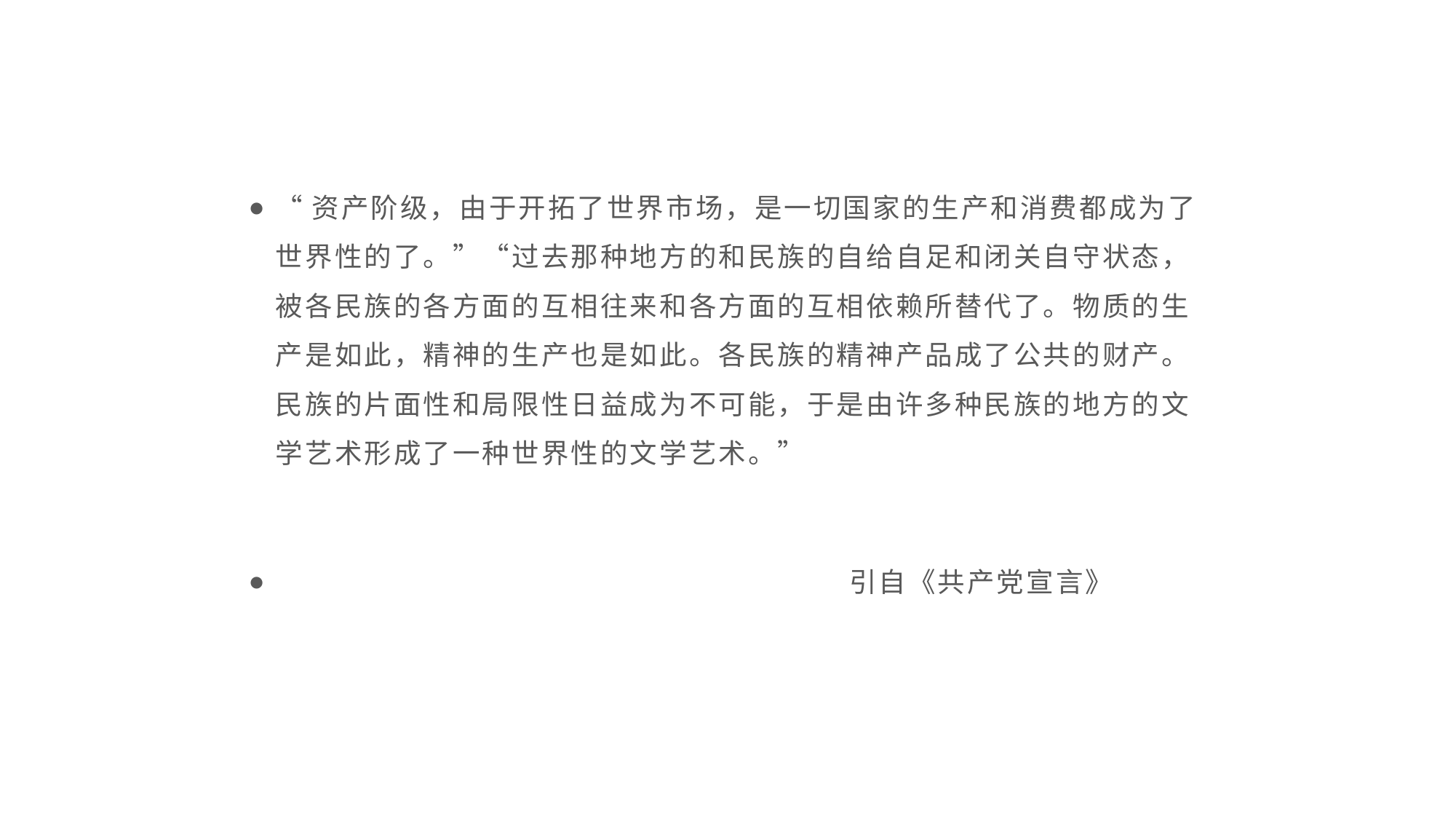

#
“资产阶级，由于开拓了世界市场，是一切国家的生产和消费都成为了世界性的了。”“过去那种地方的和民族的自给自足和闭关自守状态，被各民族的各方面的互相往来和各方面的互相依赖所替代了。物质的生产是如此，精神的生产也是如此。各民族的精神产品成了公共的财产。民族的片面性和局限性日益成为不可能，于是由许多种民族的地方的文学艺术形成了一种世界性的文学艺术。”

                                                                   引自《共产党宣言》